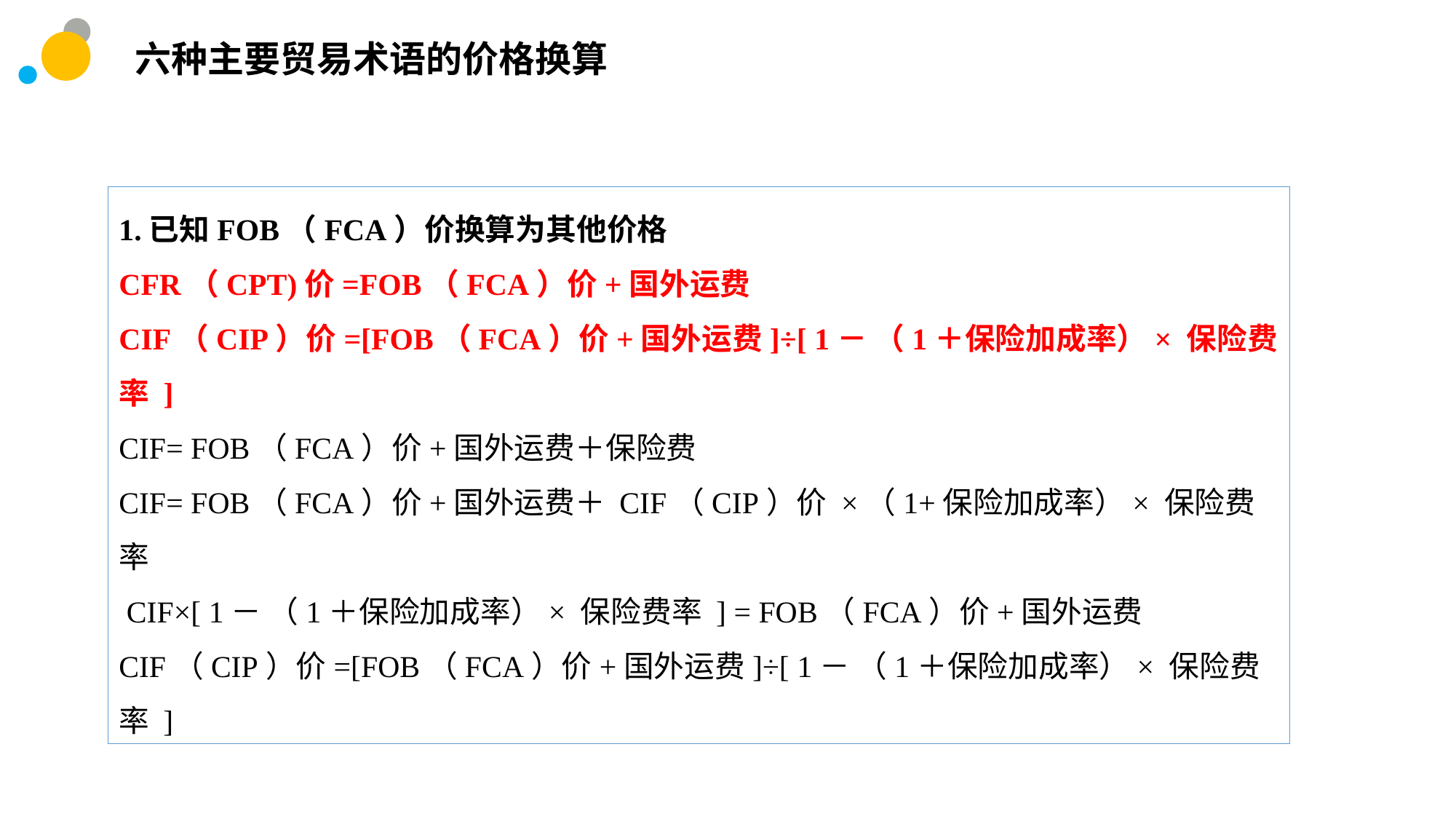

六种主要贸易术语的价格换算
1.已知FOB（FCA）价换算为其他价格
CFR（CPT)价=FOB（FCA）价+国外运费
CIF（CIP）价=[FOB（FCA）价+国外运费]÷[ 1－ （1＋保险加成率）× 保险费率 ]
CIF= FOB（FCA）价+国外运费＋保险费
CIF= FOB（FCA）价+国外运费＋ CIF（CIP）价 ×（1+保险加成率）× 保险费率
 CIF×[ 1－ （1＋保险加成率）× 保险费率 ] = FOB（FCA）价+国外运费
CIF（CIP）价=[FOB（FCA）价+国外运费]÷[ 1－ （1＋保险加成率）× 保险费率 ]